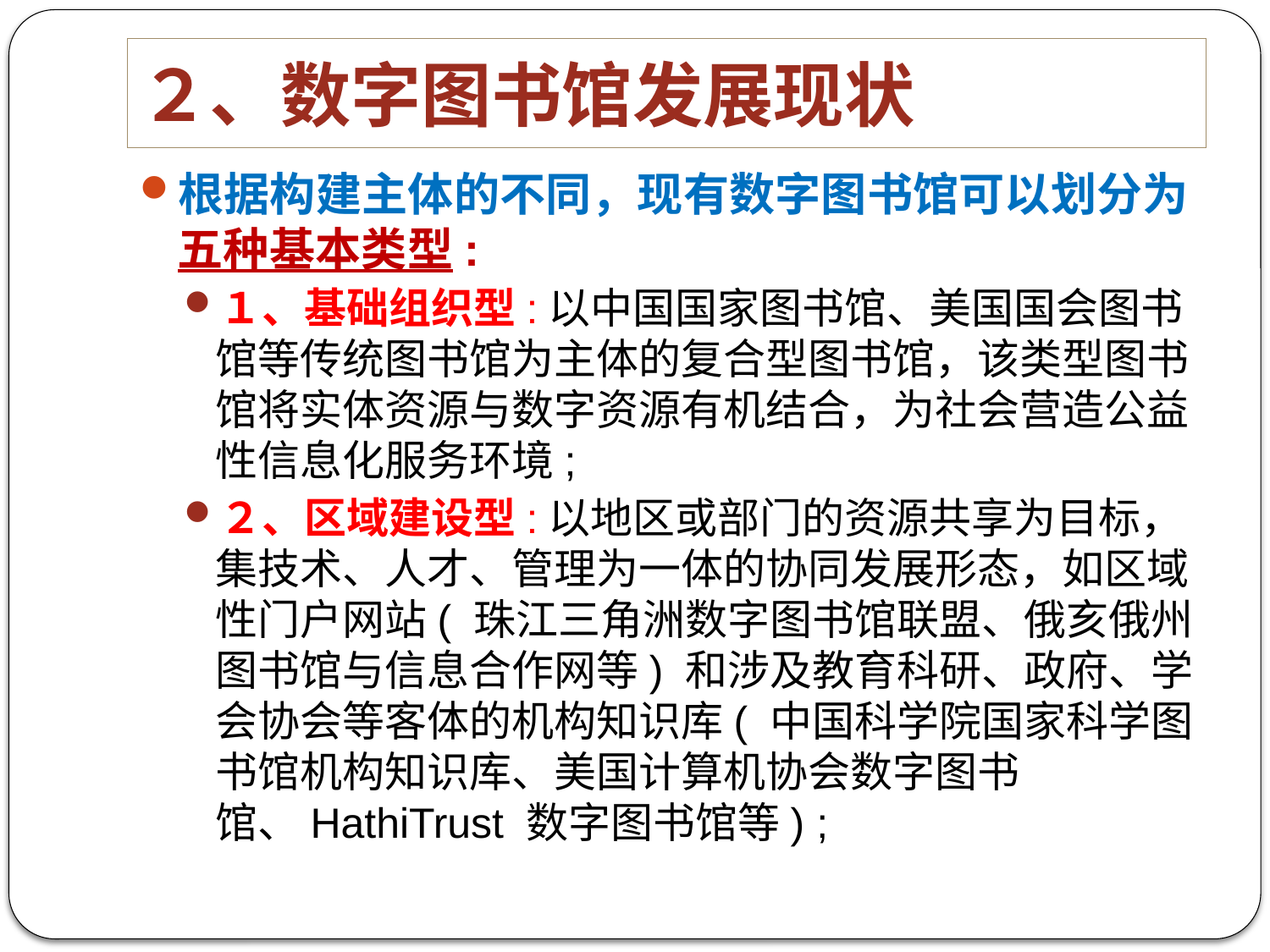

# ２、数字图书馆发展现状
根据构建主体的不同，现有数字图书馆可以划分为 五种基本类型:
１、基础组织型:以中国国家图书馆、美国国会图书馆等传统图书馆为主体的复合型图书馆，该类型图书馆将实体资源与数字资源有机结合，为社会营造公益性信息化服务环境;
２、区域建设型:以地区或部门的资源共享为目标，集技术、人才、管理为一体的协同发展形态，如区域性门户网站( 珠江三角洲数字图书馆联盟、俄亥俄州图书馆与信息合作网等) 和涉及教育科研、政府、学会协会等客体的机构知识库( 中国科学院国家科学图书馆机构知识库、美国计算机协会数字图书馆、HathiTrust 数字图书馆等) ;